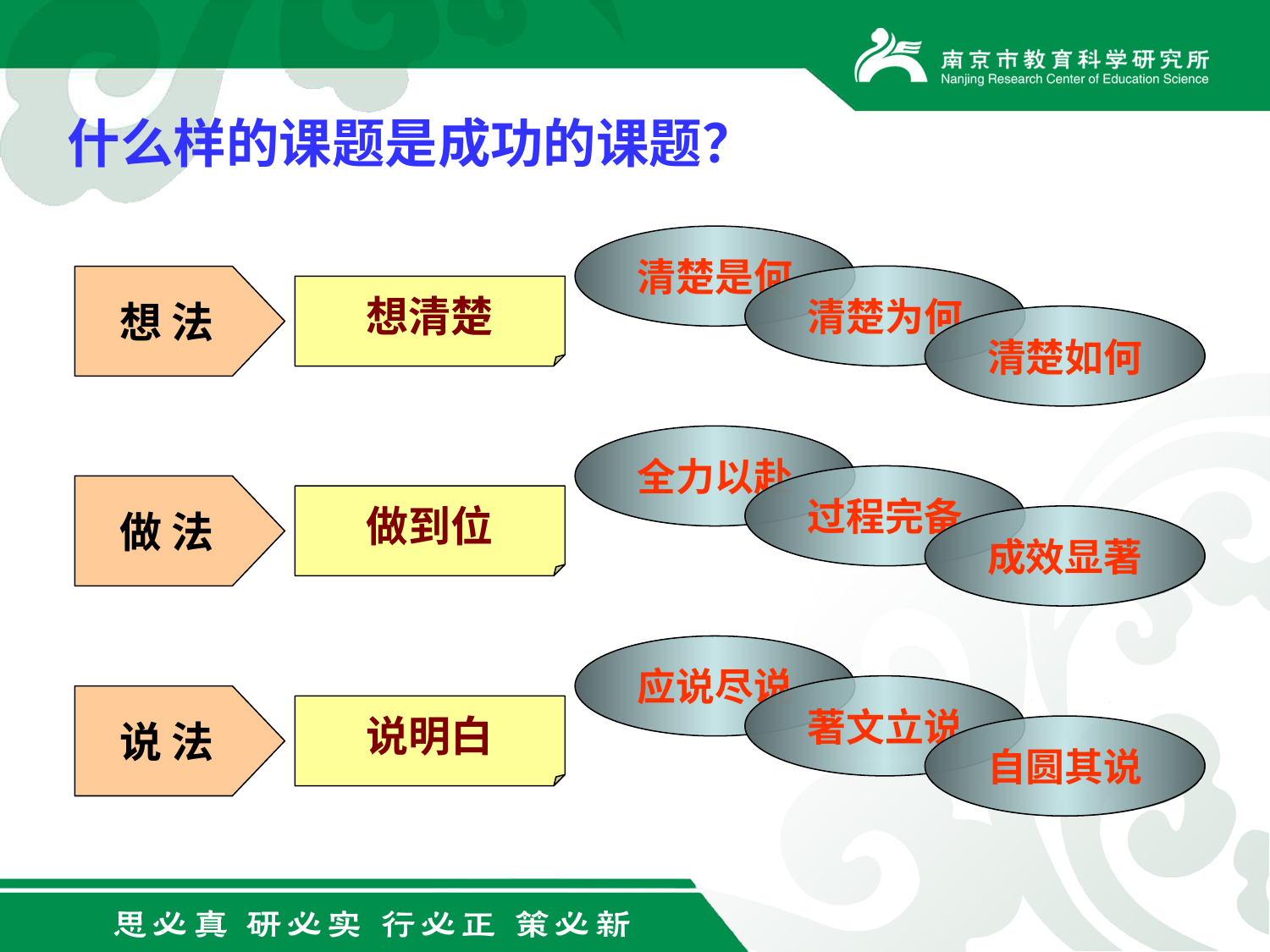

# 什么样的课题是成功的课题？
清楚是何
清楚为何
想 法
想清楚
清楚如何
全力以赴
过程完备
做 法
做到位
成效显著
应说尽说
著文立说
说 法
说明白
自圆其说